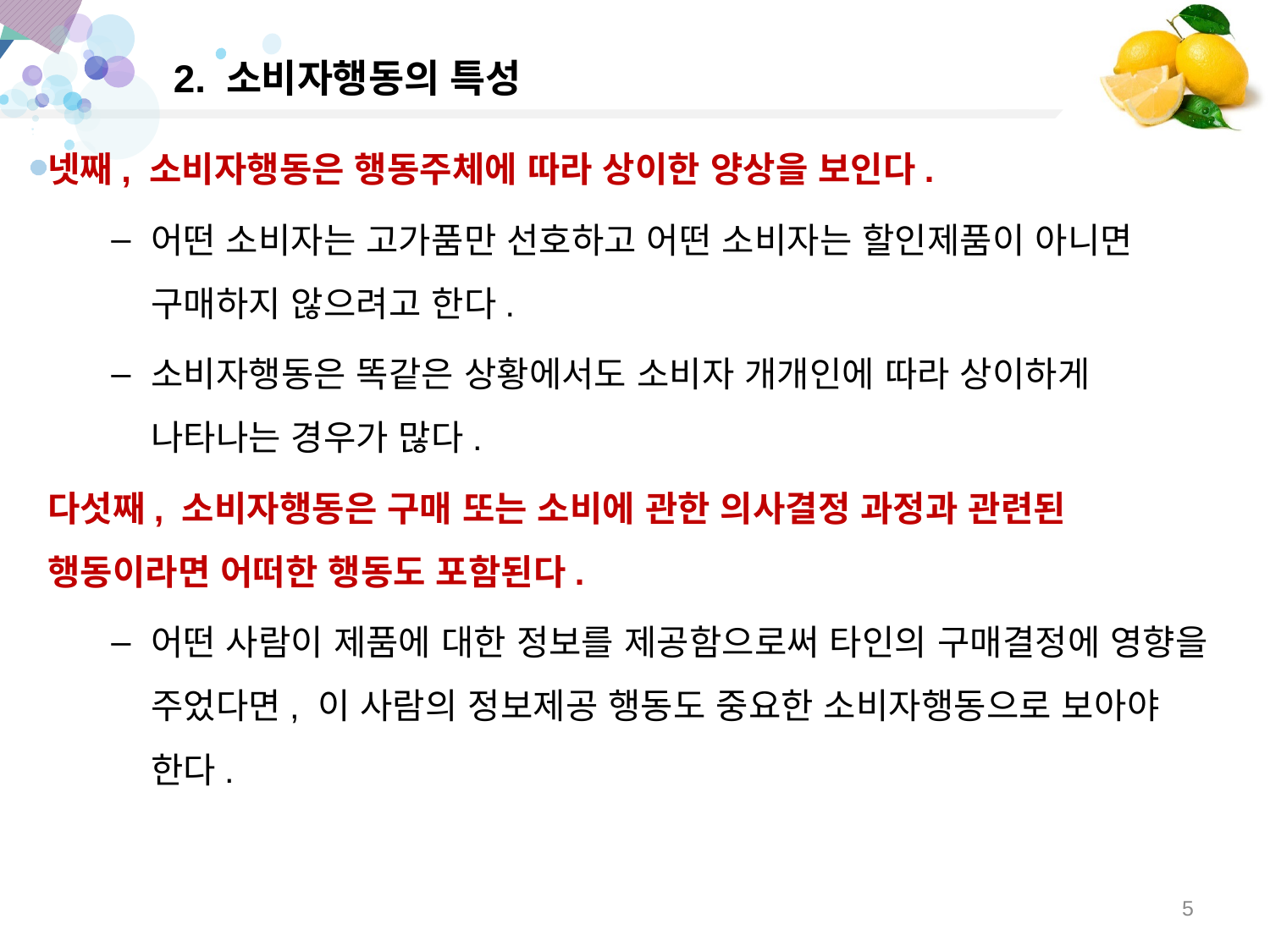

# 2. 소비자행동의 특성
넷째, 소비자행동은 행동주체에 따라 상이한 양상을 보인다.
어떤 소비자는 고가품만 선호하고 어떤 소비자는 할인제품이 아니면 구매하지 않으려고 한다.
소비자행동은 똑같은 상황에서도 소비자 개개인에 따라 상이하게 나타나는 경우가 많다.
다섯째, 소비자행동은 구매 또는 소비에 관한 의사결정 과정과 관련된 행동이라면 어떠한 행동도 포함된다.
어떤 사람이 제품에 대한 정보를 제공함으로써 타인의 구매결정에 영향을 주었다면, 이 사람의 정보제공 행동도 중요한 소비자행동으로 보아야 한다.

5